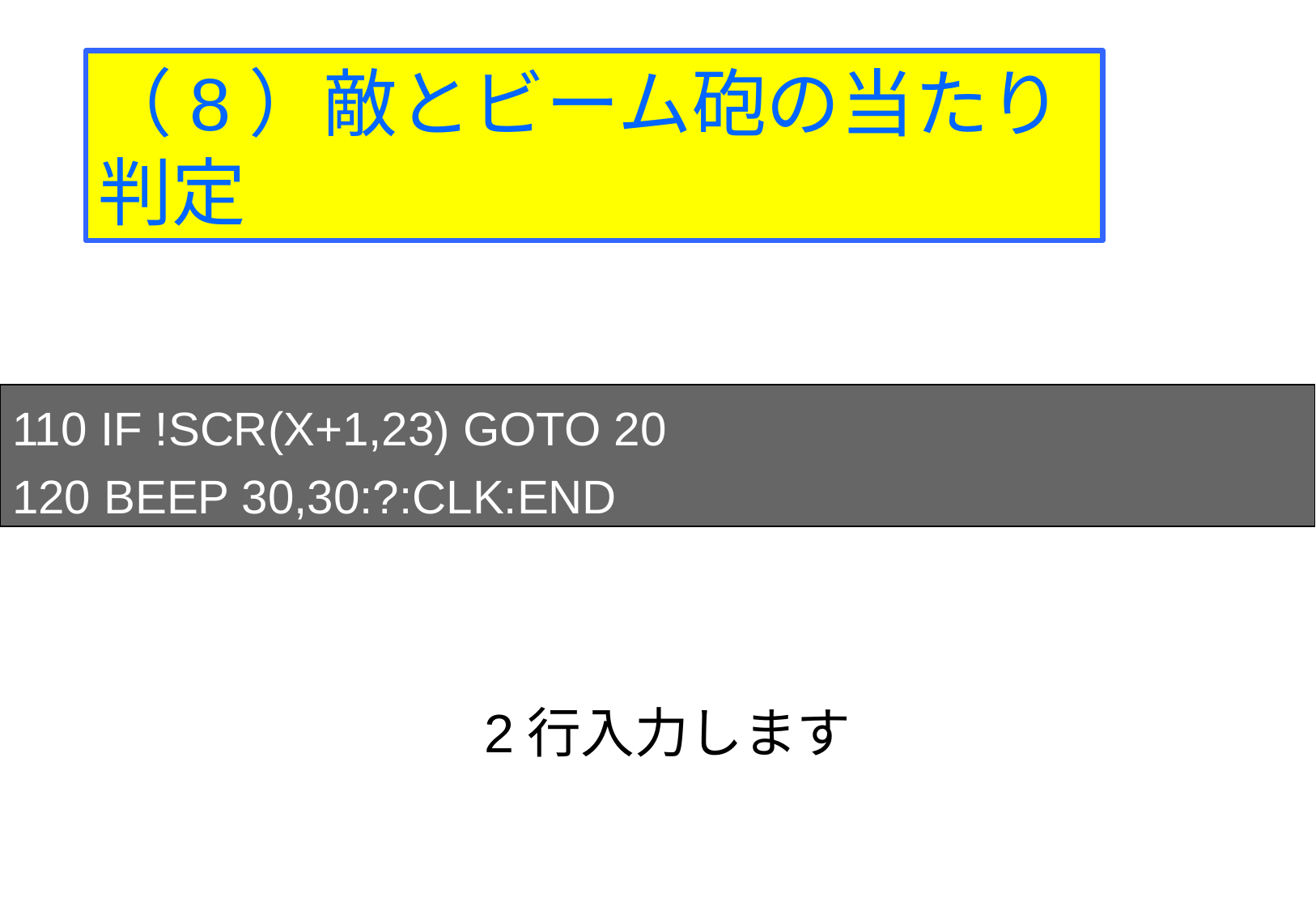

（8）敵とビーム砲の当たり判定
110 IF !SCR(X+1,23) GOTO 20
120 BEEP 30,30:?:CLK:END
2行入力します